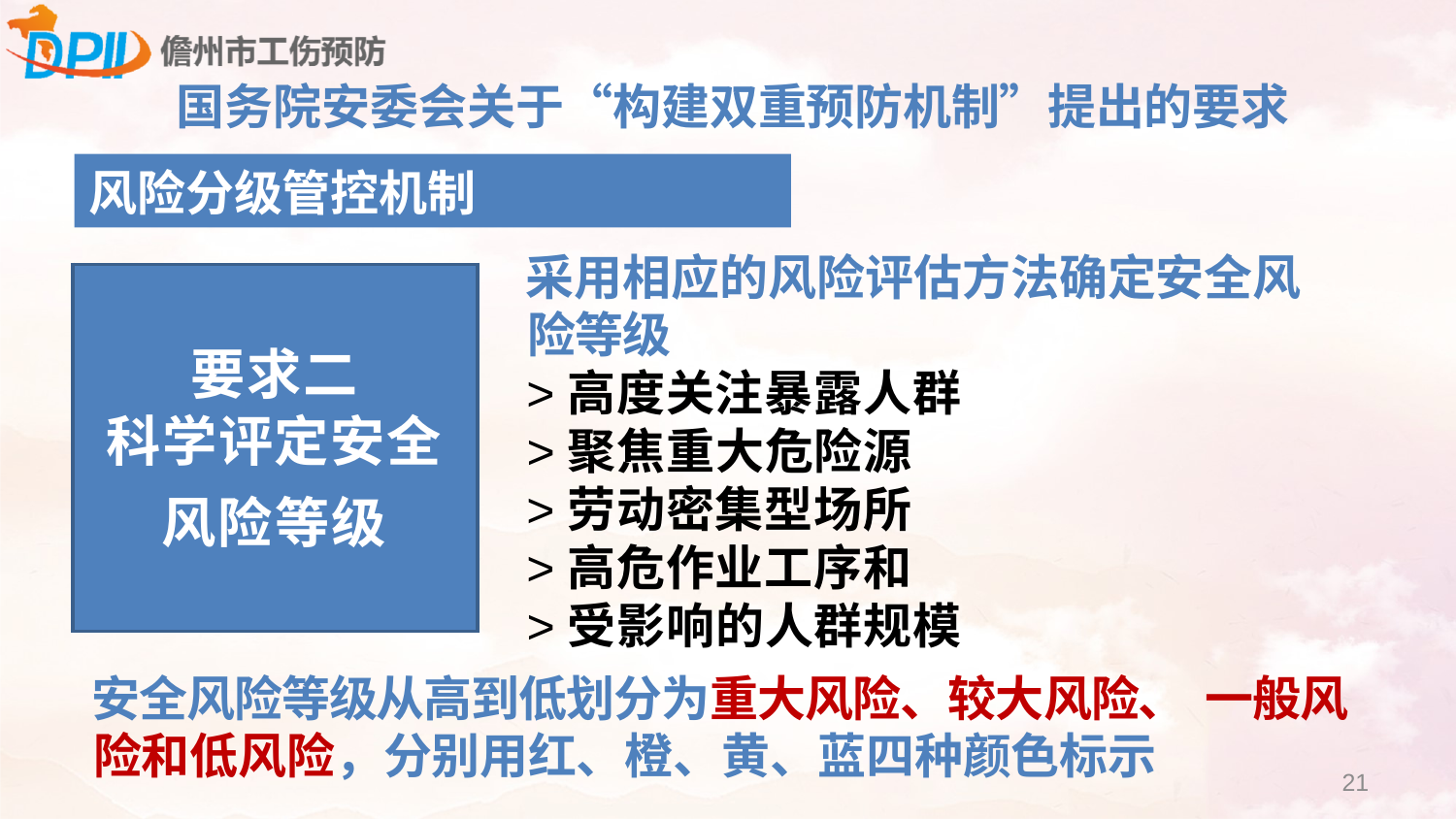

国务院安委会关于“构建双重预防机制”提出的要求

风险分级管控机制

采用相应的风险评估方法确定安全风 险等级
>高度关注暴露人群
>聚焦重大危险源
>劳动密集型场所
>高危作业工序和
>受影响的人群规模
| 要求二 科学评定安全 风险等级 |
| --- |

安全风险等级从高到低划分为重大风险、较大风险、  一般风 险和低风险，分别用红、橙、黄、蓝四种颜色标示

21